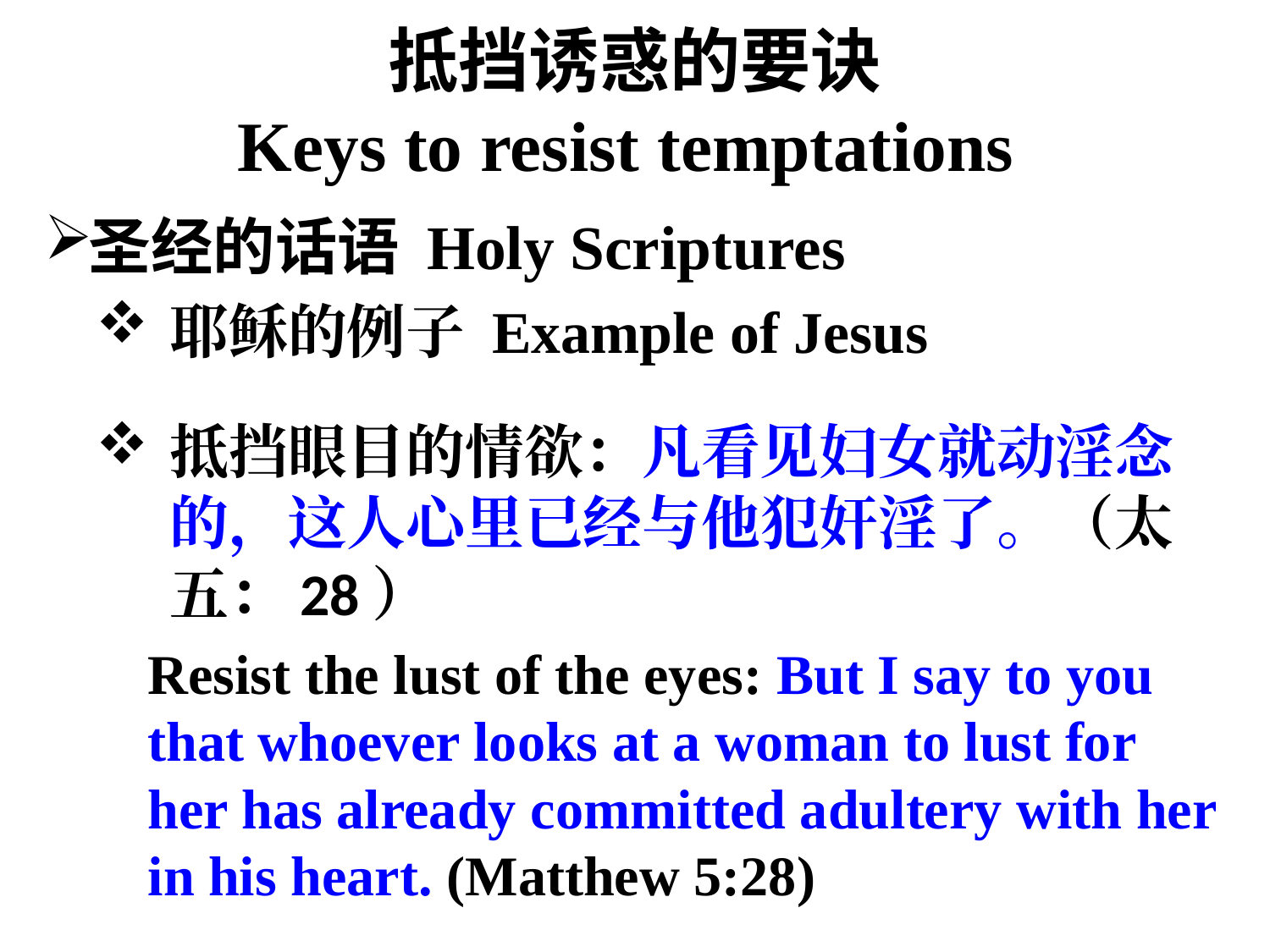

# 抵挡诱惑的要诀 Keys to resist temptations
圣经的话语 Holy Scriptures
耶稣的例子 Example of Jesus

抵挡眼目的情欲：凡看见妇女就动淫念的，这人心里已经与他犯奸淫了。（太五：28）
Resist the lust of the eyes: But I say to you that whoever looks at a woman to lust for her has already committed adultery with her in his heart. (Matthew 5:28)